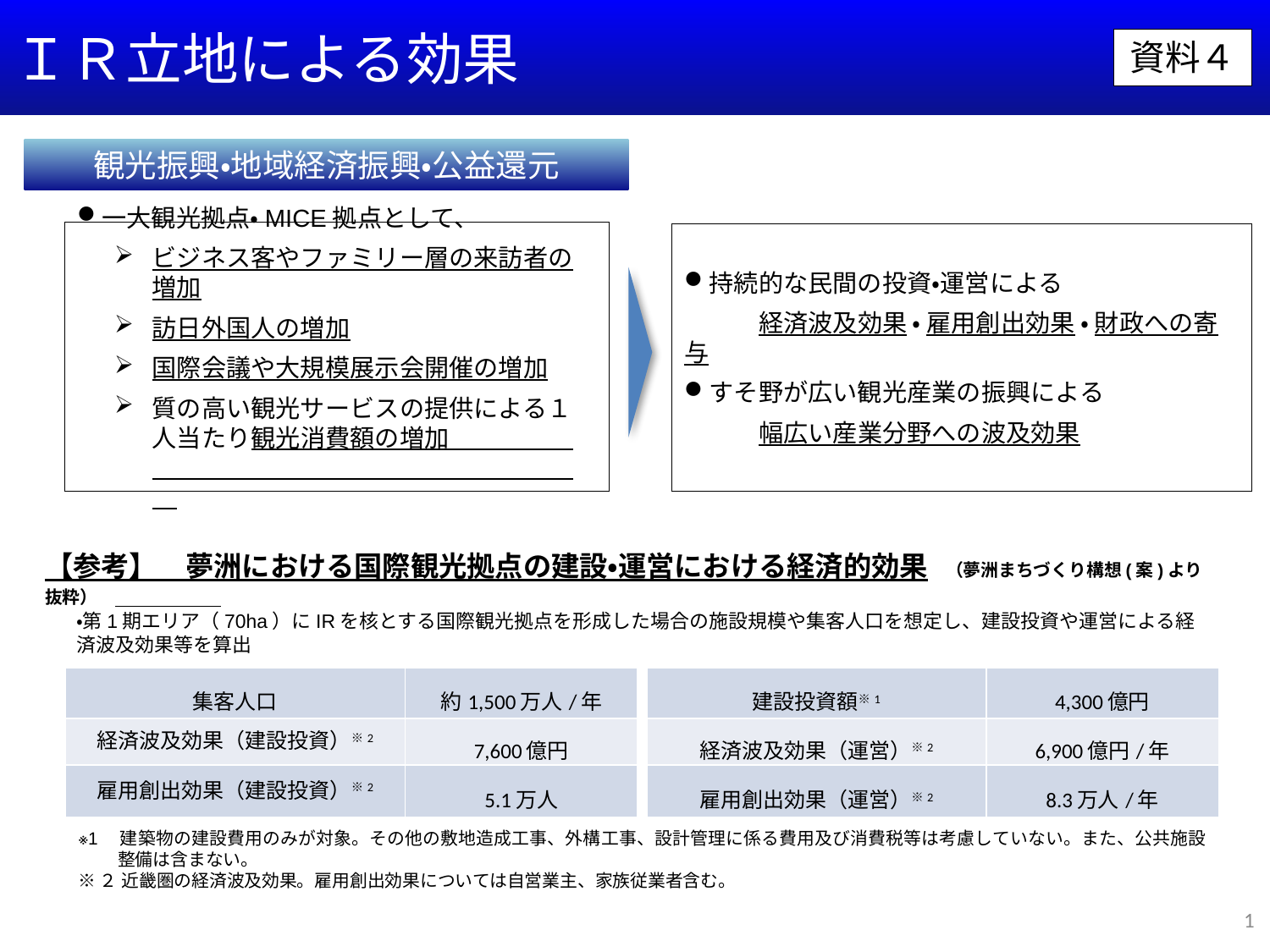

ＩＲ立地による効果
資料４
観光振興・地域経済振興・公益還元
一大観光拠点・MICE拠点として、
ビジネス客やファミリー層の来訪者の増加
訪日外国人の増加
国際会議や大規模展示会開催の増加
質の高い観光サービスの提供による１人当たり観光消費額の増加
持続的な民間の投資・運営による
　　　経済波及効果 ・ 雇用創出効果 ・ 財政への寄与
すそ野が広い観光産業の振興による
　　　幅広い産業分野への波及効果

【参考】　夢洲における国際観光拠点の建設・運営における経済的効果　（夢洲まちづくり構想(案)より抜粋）
・第1期エリア（70ha）にIRを核とする国際観光拠点を形成した場合の施設規模や集客人口を想定し、建設投資や運営による経済波及効果等を算出
| 集客人口 | 約1,500万人/年 |
| --- | --- |
| 経済波及効果（建設投資）※2 | 7,600億円 |
| 雇用創出効果（建設投資）※2 | 5.1万人 |
| 建設投資額※1 | 4,300億円 |
| --- | --- |
| 経済波及効果（運営）※2 | 6,900億円/年 |
| 雇用創出効果（運営）※2 | 8.3万人/年 |
※1　建築物の建設費用のみが対象。その他の敷地造成工事、外構工事、設計管理に係る費用及び消費税等は考慮していない。また、公共施設整備は含まない。
※２ 近畿圏の経済波及効果。雇用創出効果については自営業主、家族従業者含む。
1